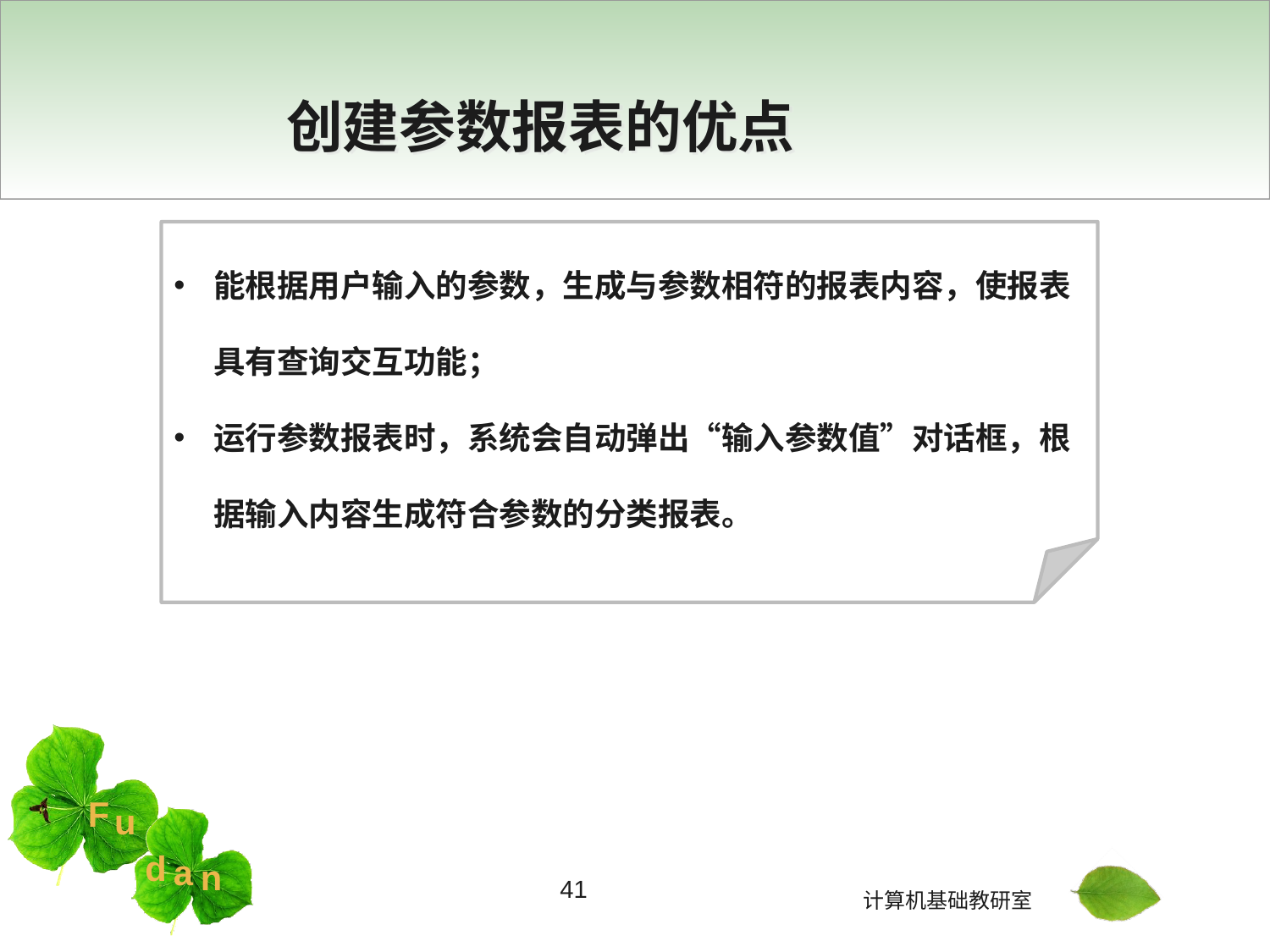

# 创建参数报表的优点
能根据用户输入的参数，生成与参数相符的报表内容，使报表具有查询交互功能；
运行参数报表时，系统会自动弹出“输入参数值”对话框，根据输入内容生成符合参数的分类报表。
41